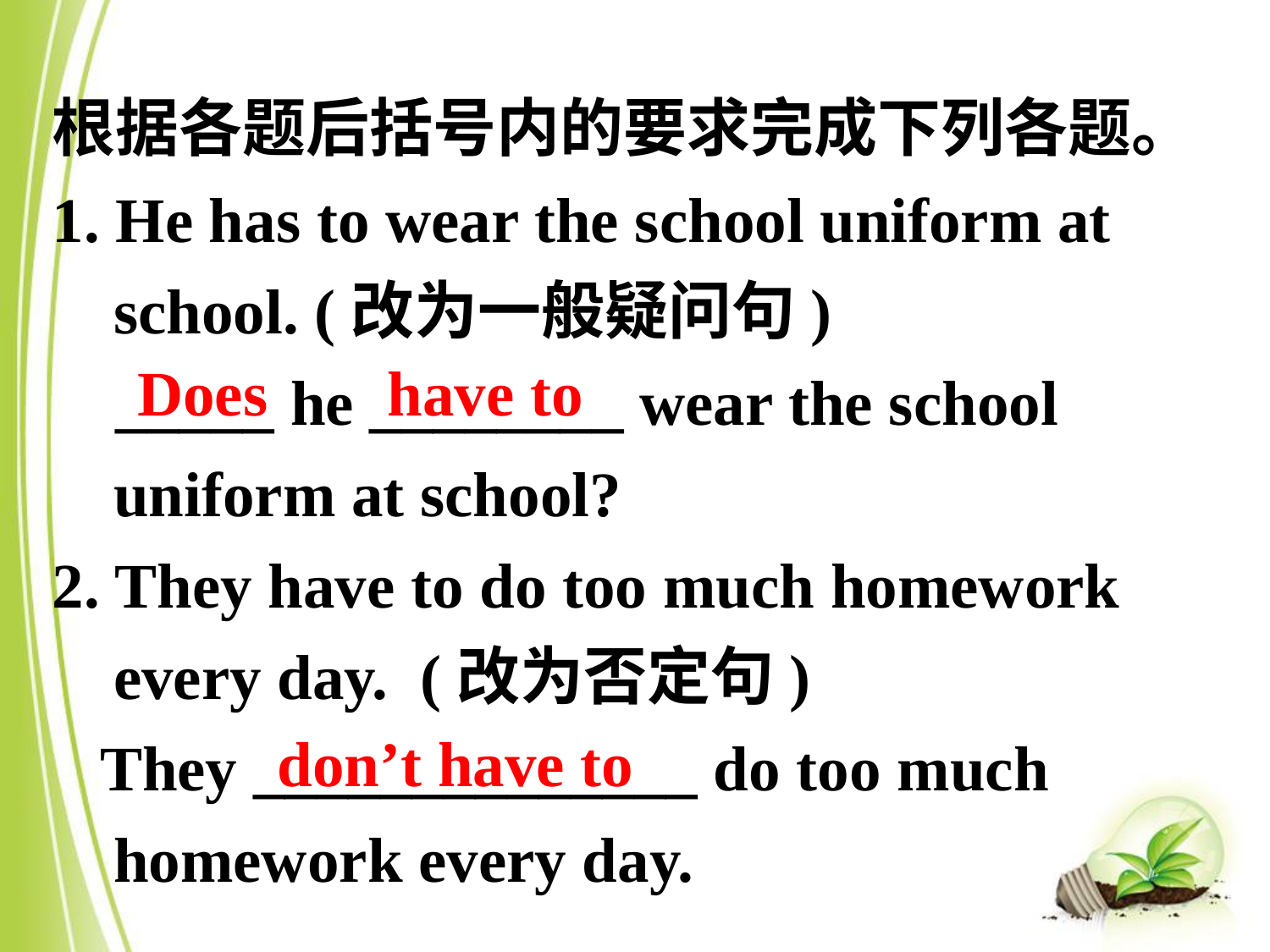

根据各题后括号内的要求完成下列各题。
1. He has to wear the school uniform at school. (改为一般疑问句)
    _____ he ________ wear the school uniform at school?
2. They have to do too much homework every day.  (改为否定句)
   They ______________ do too much homework every day.
Does
have to
don’t have to